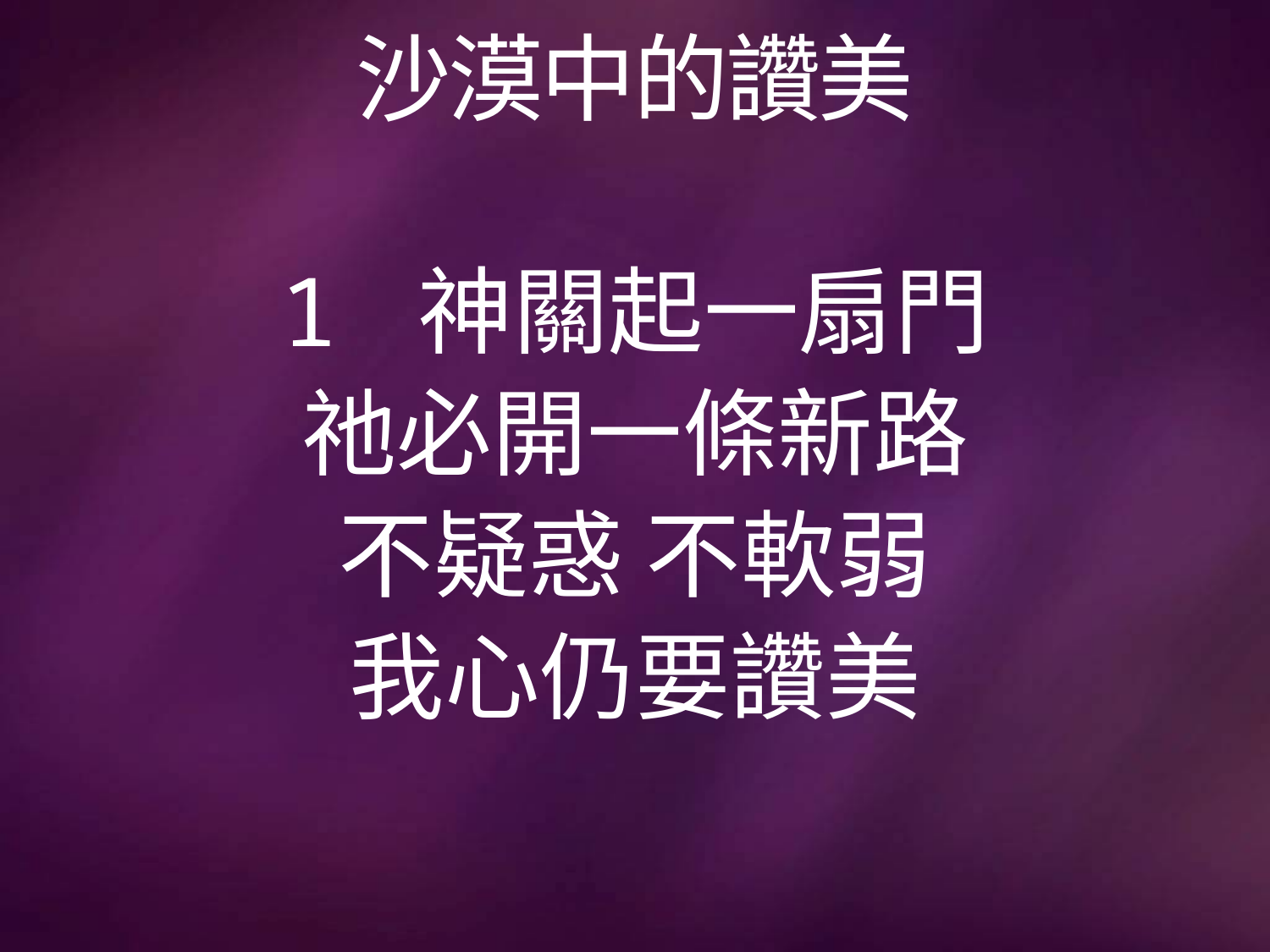

# 沙漠中的讚美
1 神關起一扇門
祂必開一條新路
不疑惑 不軟弱
我心仍要讚美